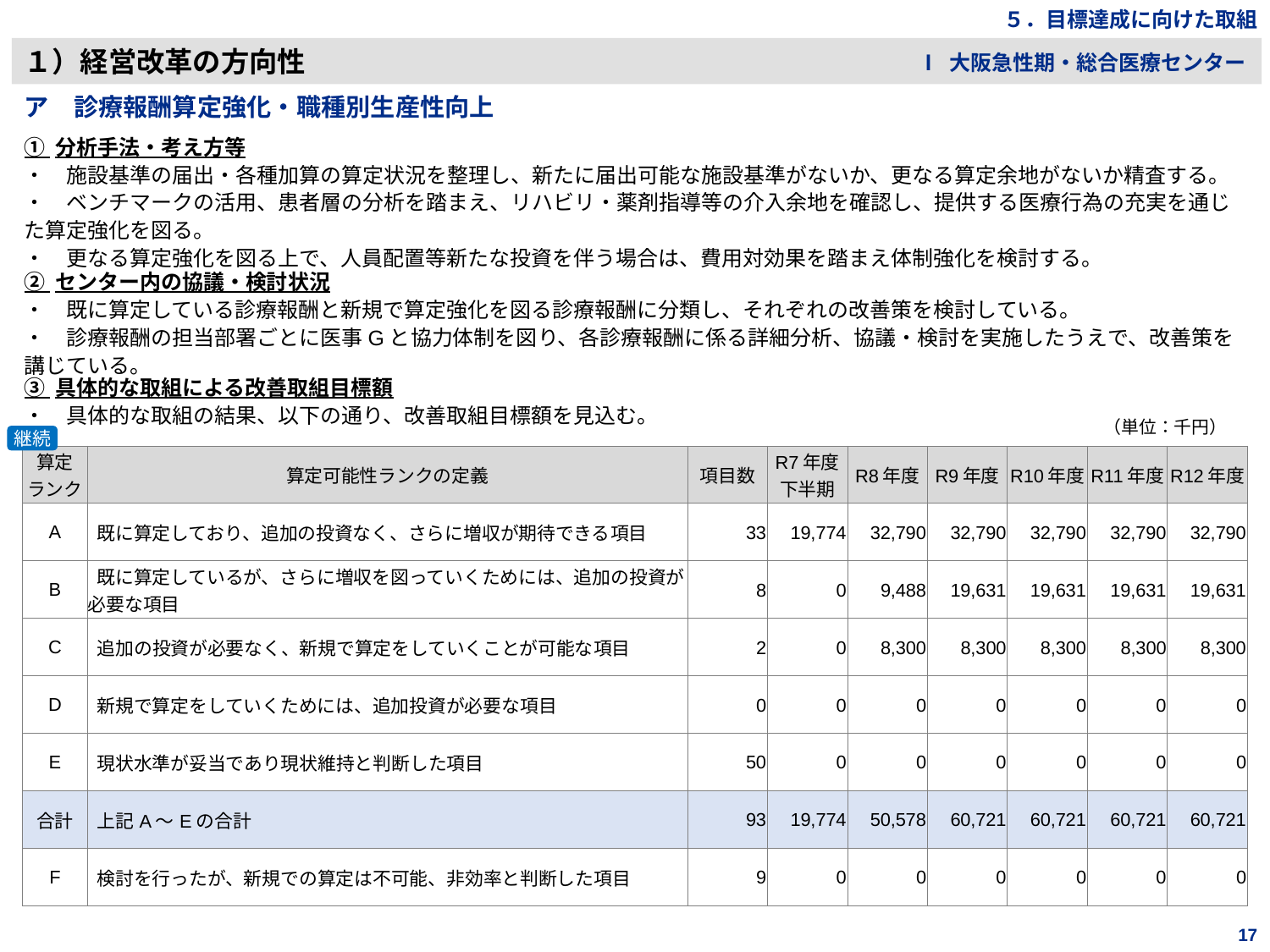

５．目標達成に向けた取組
１）経営改革の方向性
Ⅰ 大阪急性期・総合医療センター
ア　診療報酬算定強化・職種別生産性向上
① 分析手法・考え方等
・　施設基準の届出・各種加算の算定状況を整理し、新たに届出可能な施設基準がないか、更なる算定余地がないか精査する。
・　ベンチマークの活用、患者層の分析を踏まえ、リハビリ・薬剤指導等の介入余地を確認し、提供する医療行為の充実を通じた算定強化を図る。
・　更なる算定強化を図る上で、人員配置等新たな投資を伴う場合は、費用対効果を踏まえ体制強化を検討する。
② センター内の協議・検討状況
・　既に算定している診療報酬と新規で算定強化を図る診療報酬に分類し、それぞれの改善策を検討している。
・　診療報酬の担当部署ごとに医事Gと協力体制を図り、各診療報酬に係る詳細分析、協議・検討を実施したうえで、改善策を講じている。
③ 具体的な取組による改善取組目標額
・　具体的な取組の結果、以下の通り、改善取組目標額を見込む。
（単位：千円）
継続
| 算定 ランク | 算定可能性ランクの定義 | 項目数 | R7年度 下半期 | R8年度 | R9年度 | R10年度 | R11年度 | R12年度 |
| --- | --- | --- | --- | --- | --- | --- | --- | --- |
| A | 既に算定しており、追加の投資なく、さらに増収が期待できる項目 | 33 | 19,774 | 32,790 | 32,790 | 32,790 | 32,790 | 32,790 |
| B | 既に算定しているが、さらに増収を図っていくためには、追加の投資が必要な項目 | 8 | 0 | 9,488 | 19,631 | 19,631 | 19,631 | 19,631 |
| C | 追加の投資が必要なく、新規で算定をしていくことが可能な項目 | 2 | 0 | 8,300 | 8,300 | 8,300 | 8,300 | 8,300 |
| D | 新規で算定をしていくためには、追加投資が必要な項目 | 0 | 0 | 0 | 0 | 0 | 0 | 0 |
| E | 現状水準が妥当であり現状維持と判断した項目 | 50 | 0 | 0 | 0 | 0 | 0 | 0 |
| 合計 | 上記A～Eの合計 | 93 | 19,774 | 50,578 | 60,721 | 60,721 | 60,721 | 60,721 |
| F | 検討を行ったが、新規での算定は不可能、非効率と判断した項目 | 9 | 0 | 0 | 0 | 0 | 0 | 0 |
17